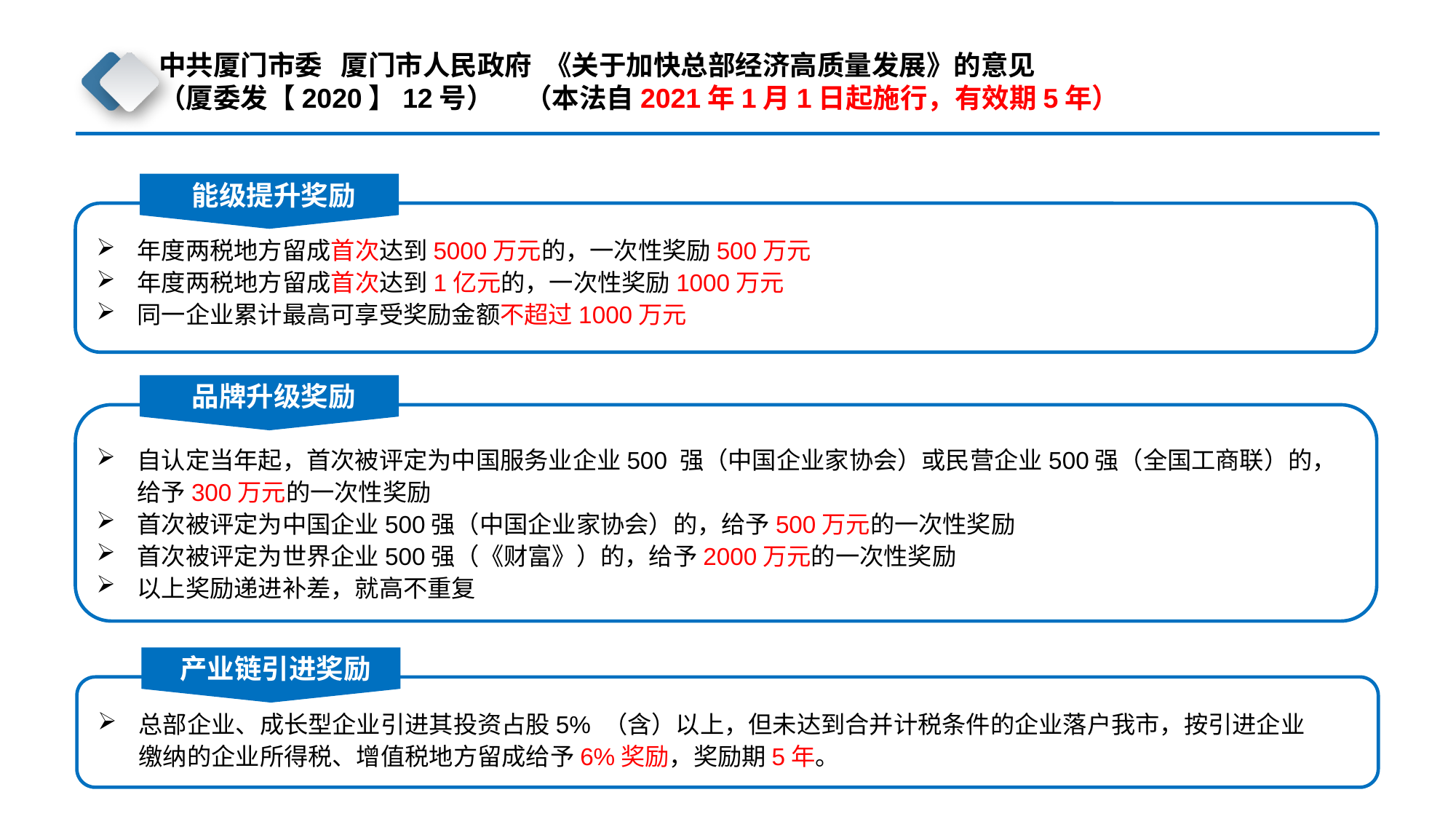

中共厦门市委   厦门市人民政府  《关于加快总部经济高质量发展》的意见
（厦委发【2020】12号）     （本法自2021年1月1日起施行，有效期5年）

能级提升奖励

年度两税地方留成首次达到5000万元的，一次性奖励500万元
年度两税地方留成首次达到1亿元的，一次性奖励1000万元
同一企业累计最高可享受奖励金额不超过1000万元

品牌升级奖励

自认定当年起，首次被评定为中国服务业企业500 强（中国企业家协会）或民营企业500强（全国工商联）的，给予300万元的一次性奖励
首次被评定为中国企业500强（中国企业家协会）的，给予500万元的一次性奖励
首次被评定为世界企业500强（《财富》）的，给予2000万元的一次性奖励
以上奖励递进补差，就高不重复

产业链引进奖励

总部企业、成长型企业引进其投资占股5% （含）以上，但未达到合并计税条件的企业落户我市，按引进企业缴纳的企业所得税、增值税地方留成给予6%奖励，奖励期5年。